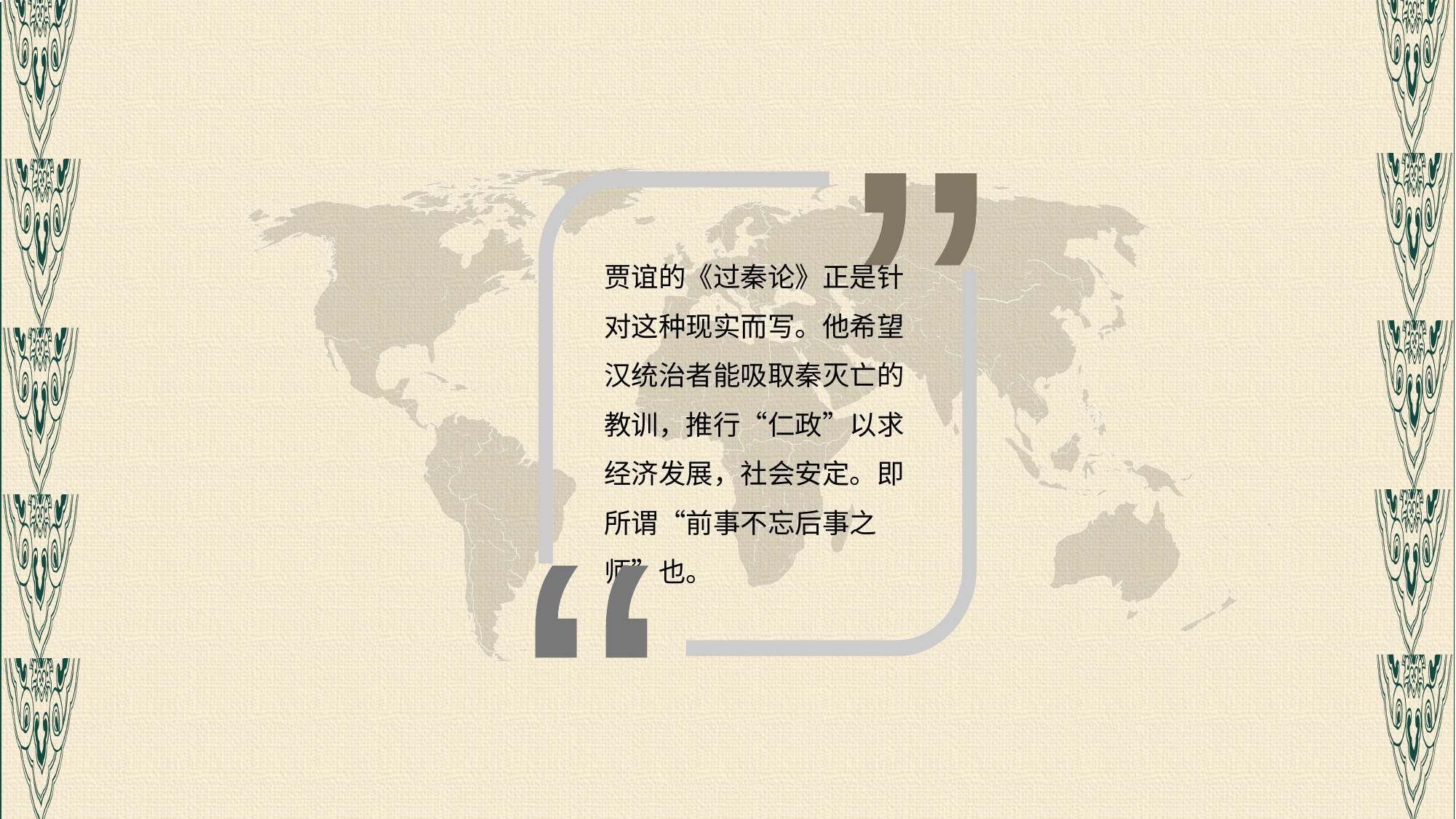

“
贾谊的《过秦论》正是针对这种现实而写。他希望汉统治者能吸取秦灭亡的教训，推行“仁政”以求经济发展，社会安定。即所谓“前事不忘后事之师”也。

“